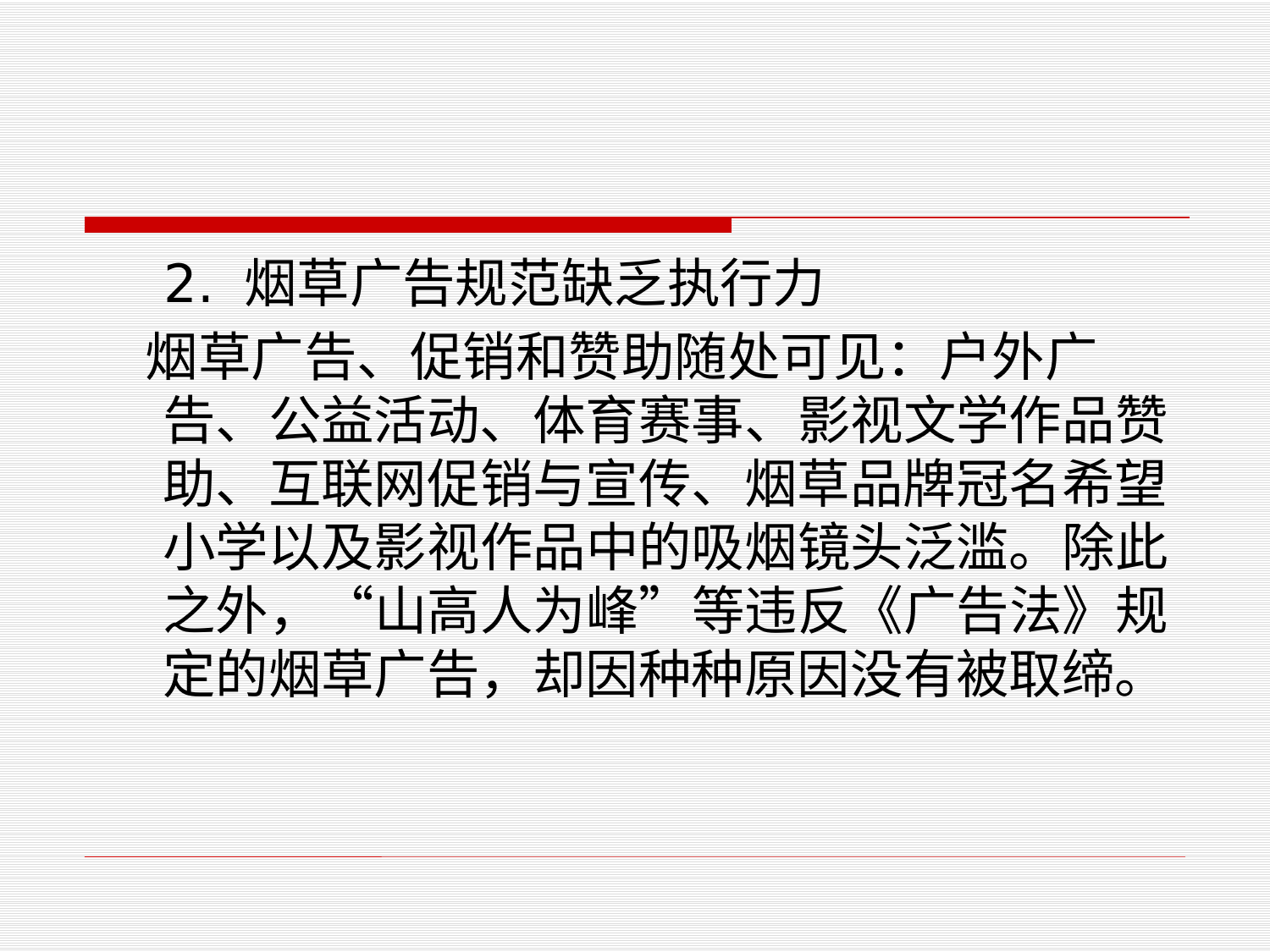

2. 烟草广告规范缺乏执行力
   烟草广告、促销和赞助随处可见：户外广告、公益活动、体育赛事、影视文学作品赞助、互联网促销与宣传、烟草品牌冠名希望小学以及影视作品中的吸烟镜头泛滥。除此之外，“山高人为峰”等违反《广告法》规定的烟草广告，却因种种原因没有被取缔。